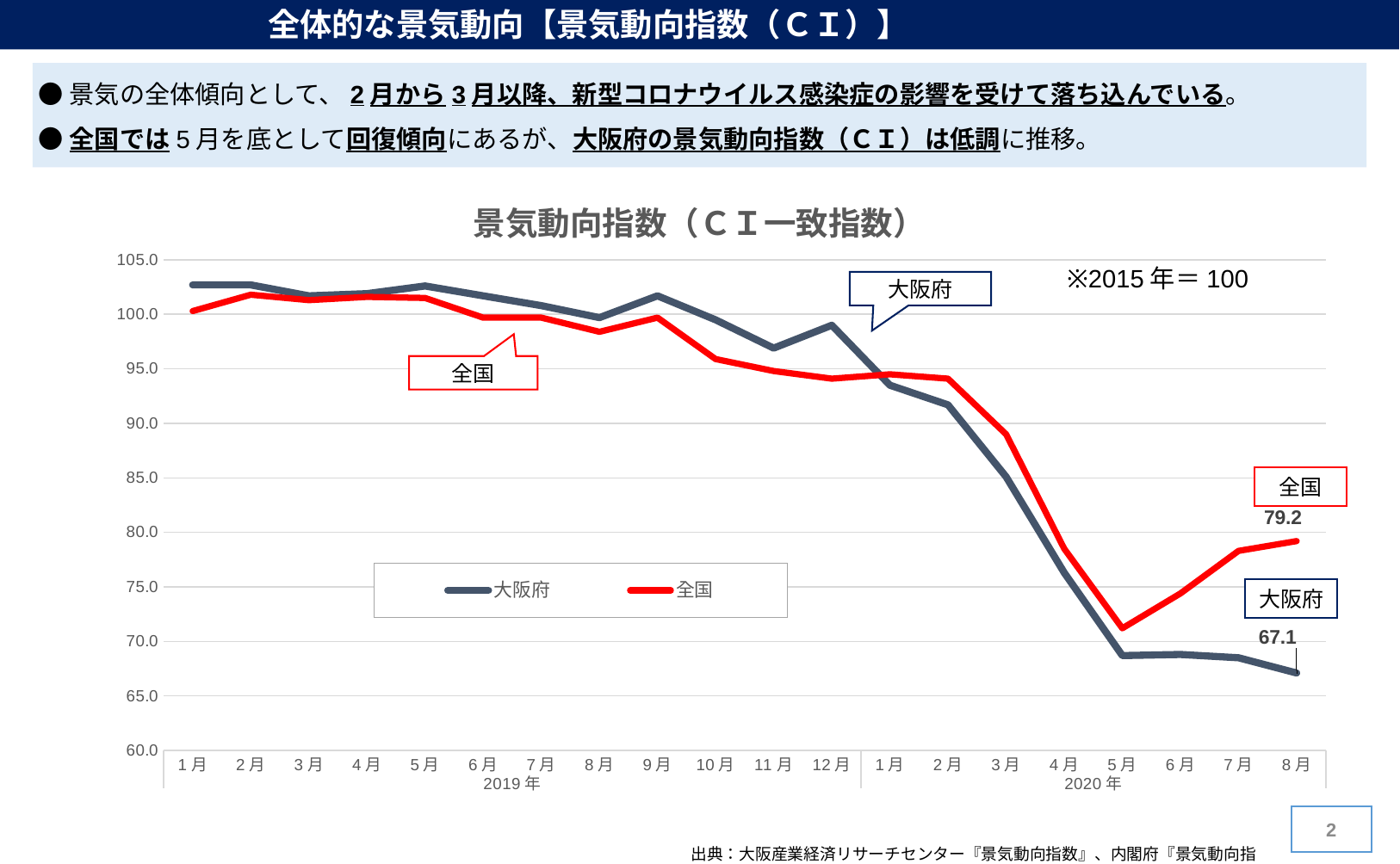

全体的な景気動向【景気動向指数（ＣＩ）】
 ●景気の全体傾向として、2月から3月以降、新型コロナウイルス感染症の影響を受けて落ち込んでいる。
 ●全国では5月を底として回復傾向にあるが、大阪府の景気動向指数（ＣＩ）は低調に推移。

### Chart: 景気動向指数（ＣＩ一致指数）

| Category | 大阪府 | 全国 |
|---|---|---|
| 1月 | 102.7 | 100.3 |
| 2月 | 102.7 | 101.8 |
| 3月 | 101.7 | 101.3 |
| 4月 | 101.9 | 101.6 |
| 5月 | 102.6 | 101.5 |
| 6月 | 101.7 | 99.7 |
| 7月 | 100.8 | 99.7 |
| 8月 | 99.7 | 98.4 |
| 9月 | 101.7 | 99.7 |
| 10月 | 99.5 | 95.9 |
| 11月 | 96.9 | 94.8 |
| 12月 | 99.0 | 94.1 |
| 1月 | 93.5 | 94.5 |
| 2月 | 91.7 | 94.1 |
| 3月 | 85.1 | 89.0 |
| 4月 | 76.3 | 78.5 |
| 5月 | 68.7 | 71.2 |
| 6月 | 68.8 | 74.4 |
| 7月 | 68.5 | 78.3 |
| 8月 | 67.1 | 79.2 |
※2015年＝100
大阪府
全国
全国
大阪府
2
出典：大阪産業経済リサーチセンター『景気動向指数』、内閣府『景気動向指数』より作成